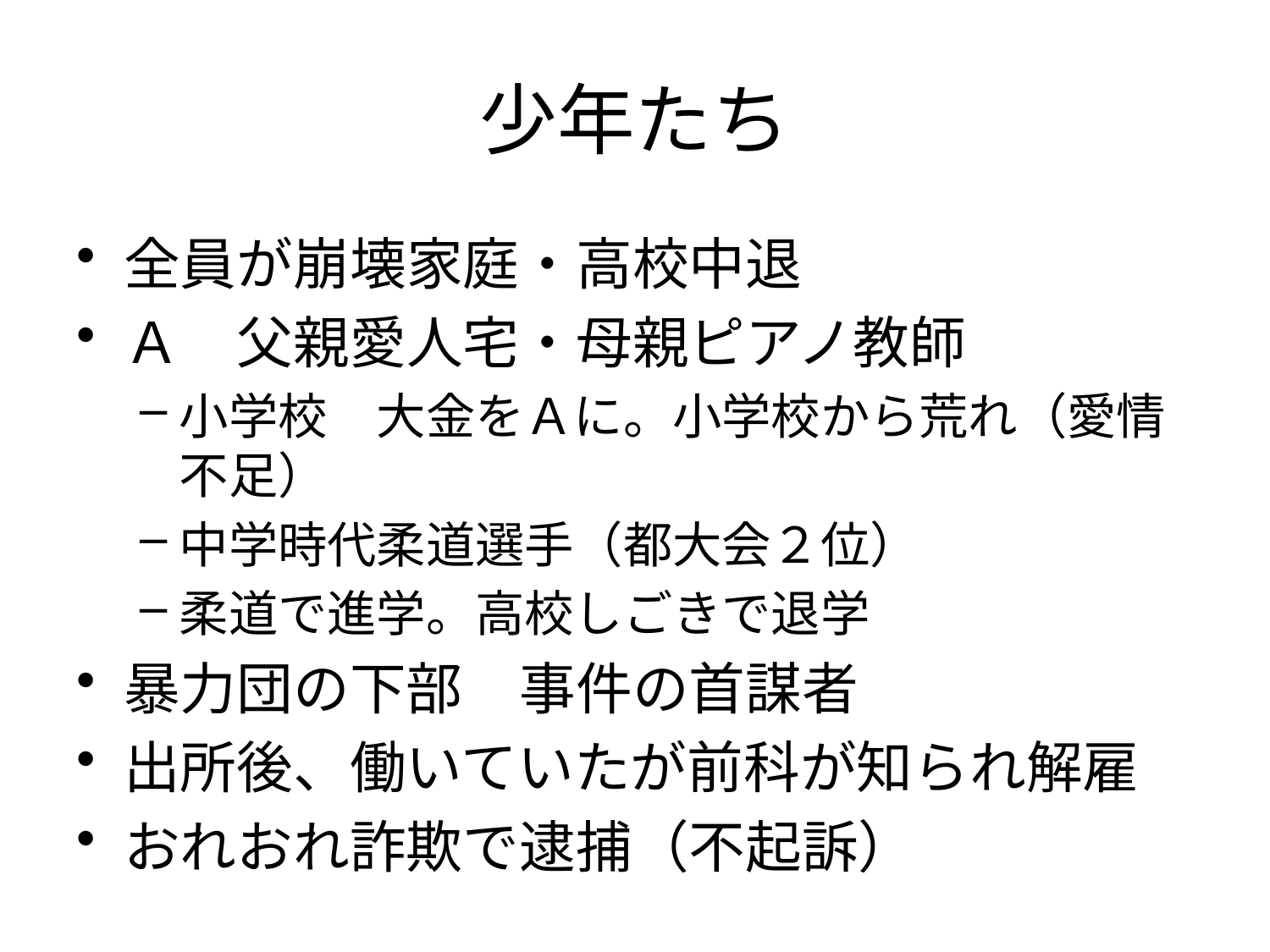

# 少年たち
全員が崩壊家庭・高校中退
Ａ　父親愛人宅・母親ピアノ教師
小学校　大金をＡに。小学校から荒れ（愛情不足）
中学時代柔道選手（都大会２位）
柔道で進学。高校しごきで退学
暴力団の下部　事件の首謀者
出所後、働いていたが前科が知られ解雇
おれおれ詐欺で逮捕（不起訴）